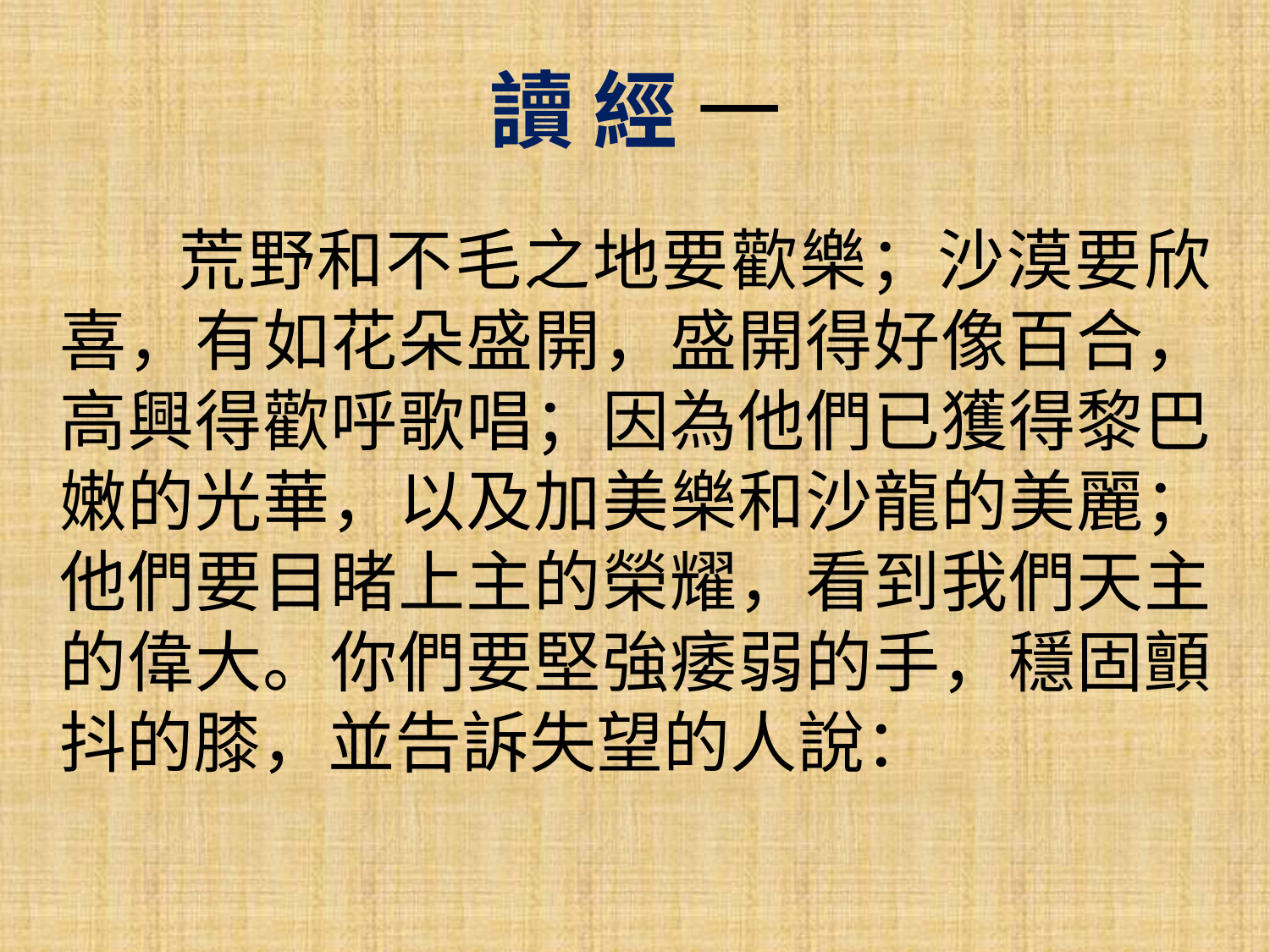

讀 經 一

      荒野和不毛之地要歡樂；沙漠要欣喜，有如花朵盛開，盛開得好像百合，高興得歡呼歌唱；因為他們已獲得黎巴嫩的光華，以及加美樂和沙龍的美麗；他們要目睹上主的榮耀，看到我們天主的偉大。你們要堅強痿弱的手，穩固顫抖的膝，並告訴失望的人說：
#